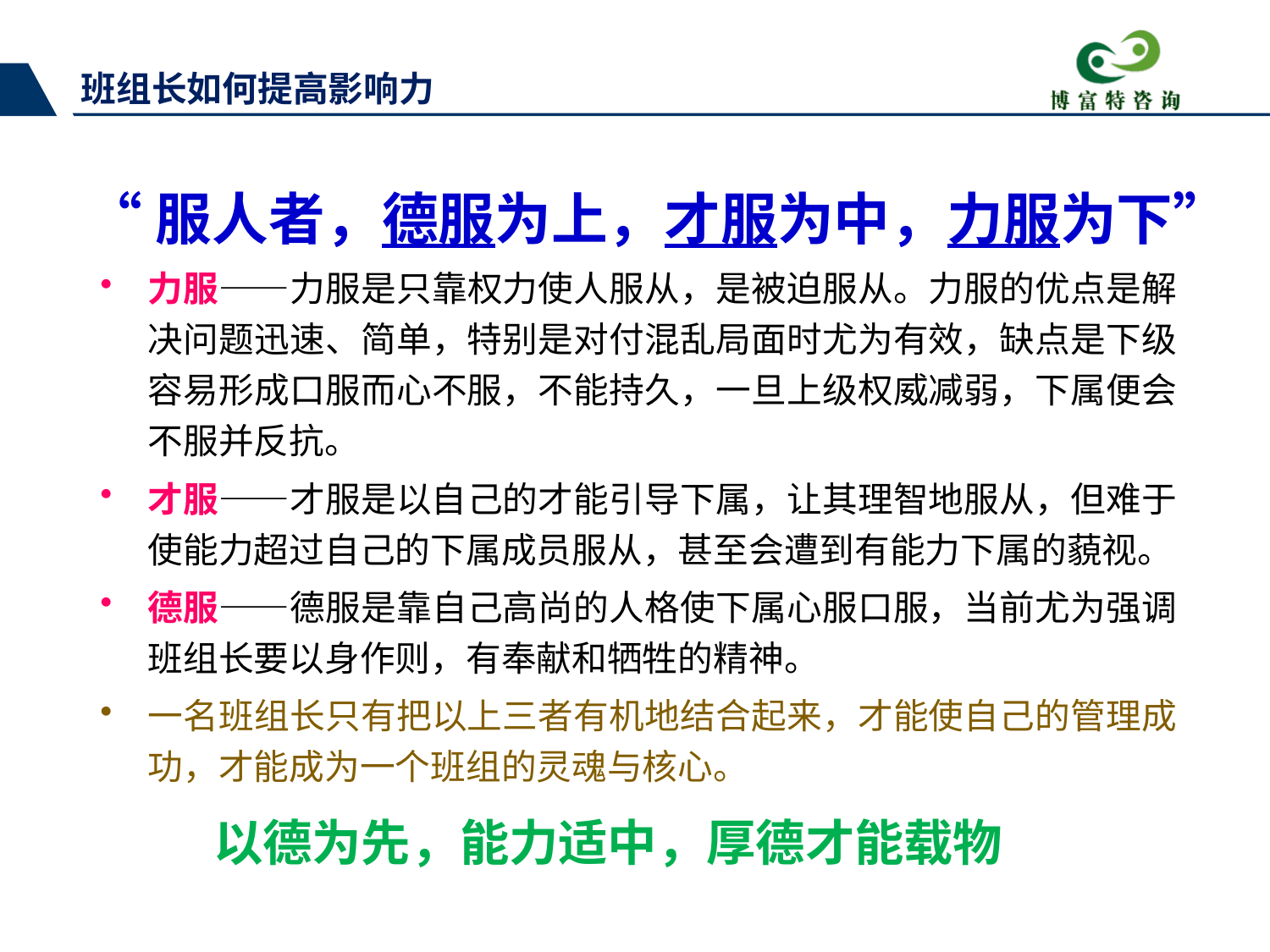

班组长如何提高影响力
“服人者，德服为上，才服为中，力服为下”

力服——力服是只靠权力使人服从，是被迫服从。力服的优点是解决问题迅速、简单，特别是对付混乱局面时尤为有效，缺点是下级容易形成口服而心不服，不能持久，一旦上级权威减弱，下属便会不服并反抗。
才服——才服是以自己的才能引导下属，让其理智地服从，但难于使能力超过自己的下属成员服从，甚至会遭到有能力下属的藐视。
德服——德服是靠自己高尚的人格使下属心服口服，当前尤为强调班组长要以身作则，有奉献和牺牲的精神。
一名班组长只有把以上三者有机地结合起来，才能使自己的管理成功，才能成为一个班组的灵魂与核心。

以德为先，能力适中，厚德才能载物
54